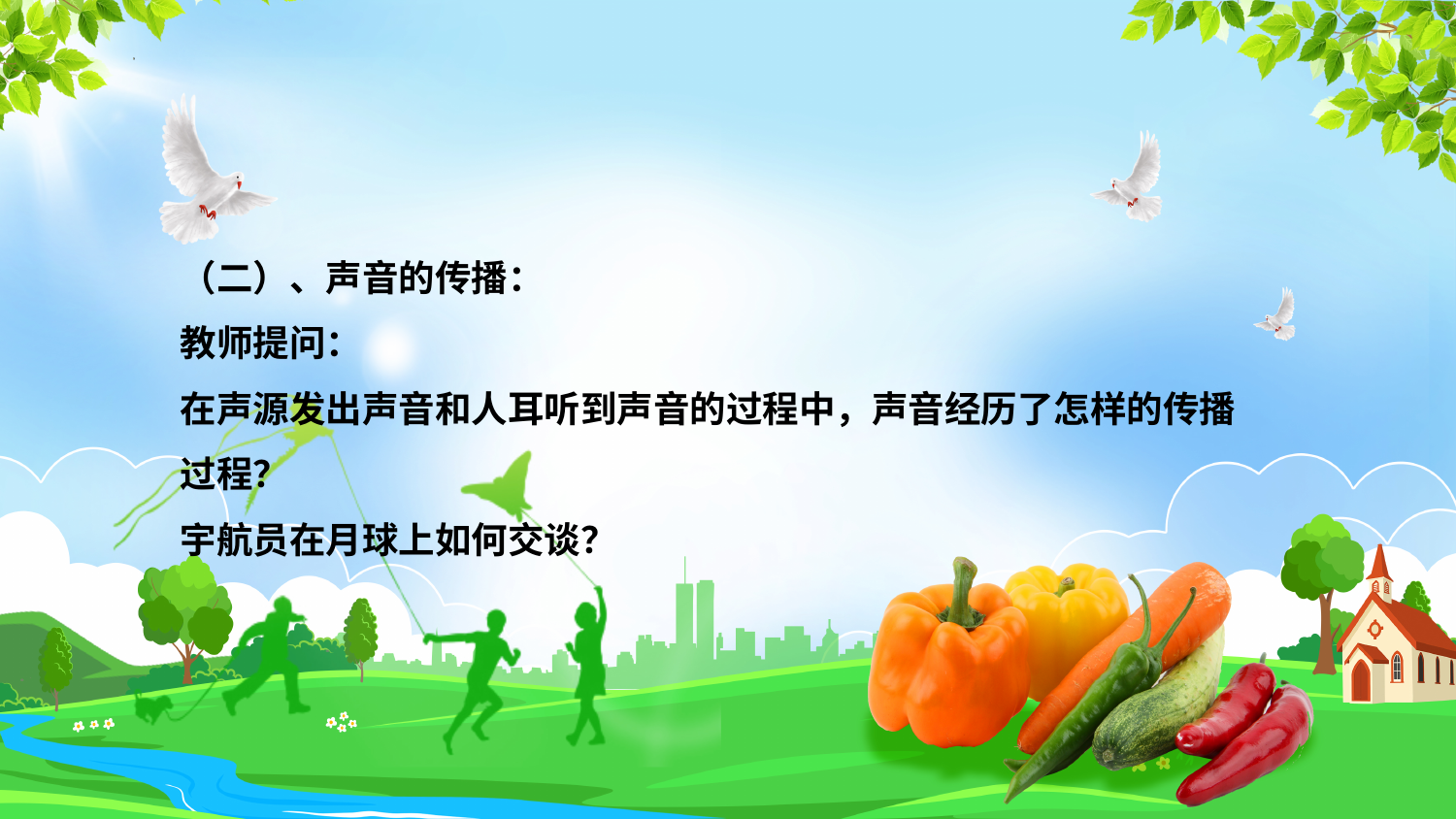

（二）、声音的传播：
教师提问：
在声源发出声音和人耳听到声音的过程中，声音经历了怎样的传播过程？
宇航员在月球上如何交谈？